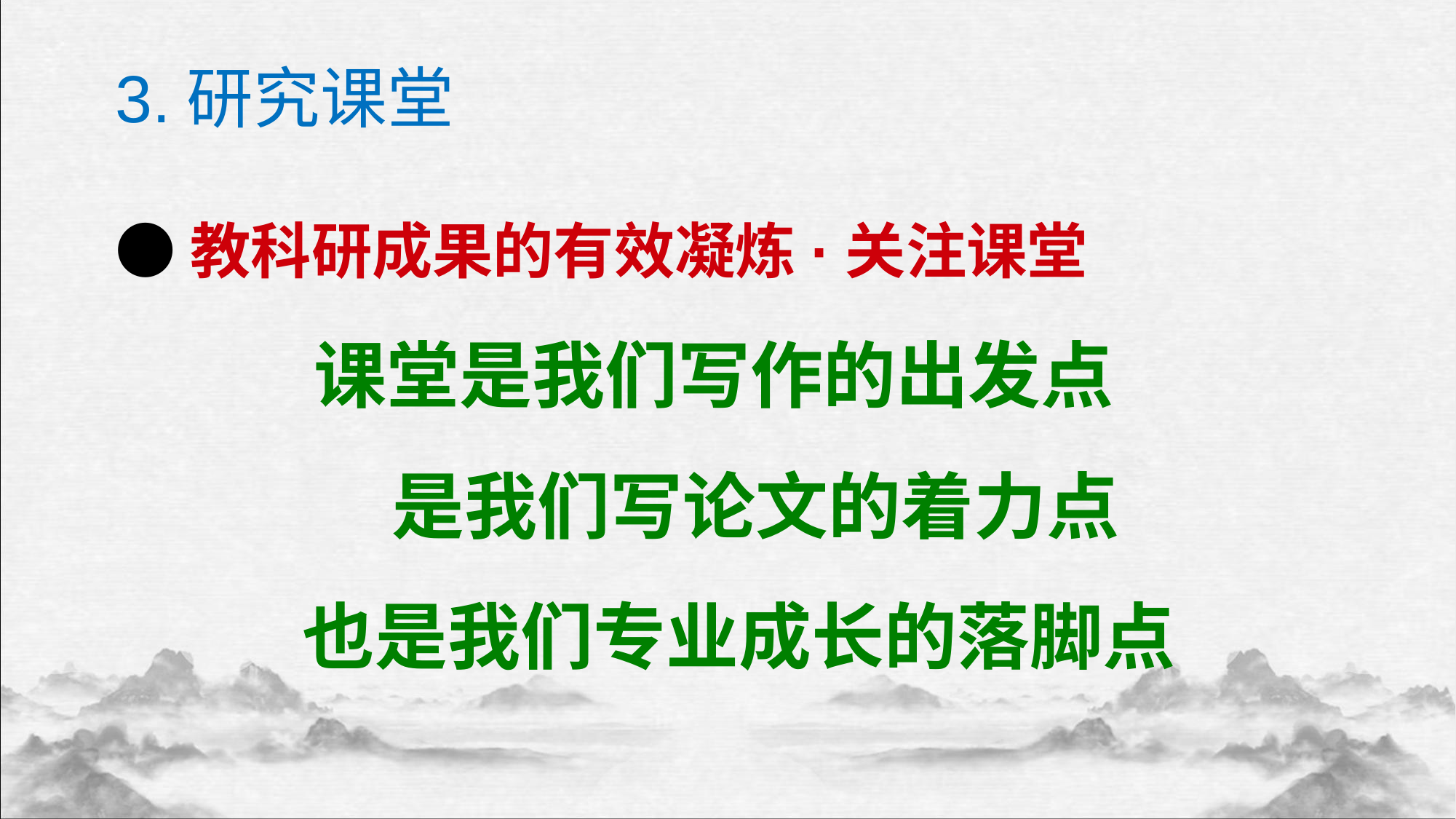

3.研究课堂
 ●教科研成果的有效凝炼·关注课堂
课堂是我们写作的出发点
    是我们写论文的着力点
  也是我们专业成长的落脚点